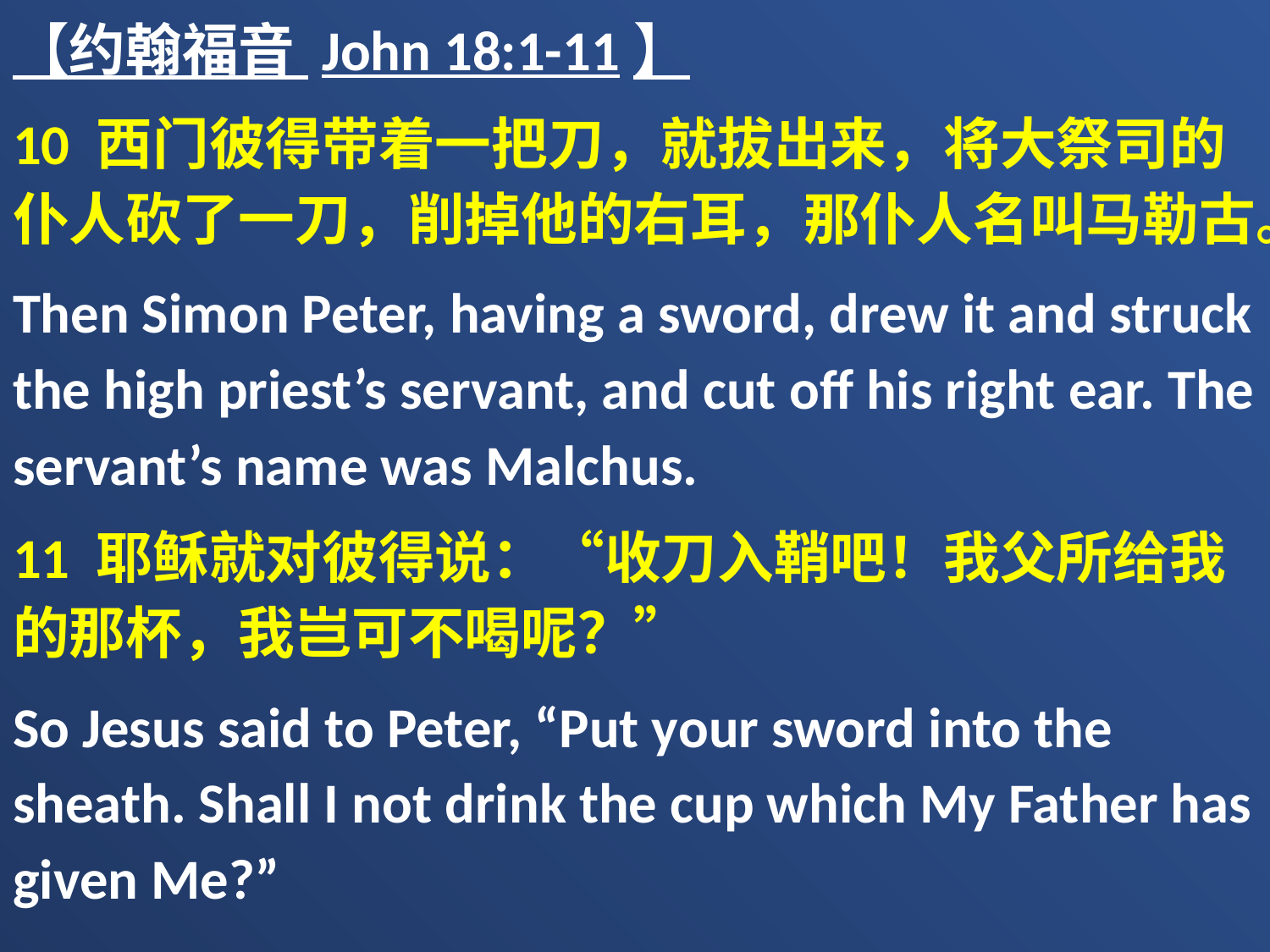

【约翰福音 John 18:1-11】
10 西门彼得带着一把刀，就拔出来，将大祭司的仆人砍了一刀，削掉他的右耳，那仆人名叫马勒古。
Then Simon Peter, having a sword, drew it and struck the high priest’s servant, and cut off his right ear. The servant’s name was Malchus.
11 耶稣就对彼得说：“收刀入鞘吧！我父所给我的那杯，我岂可不喝呢？”
So Jesus said to Peter, “Put your sword into the sheath. Shall I not drink the cup which My Father has given Me?”